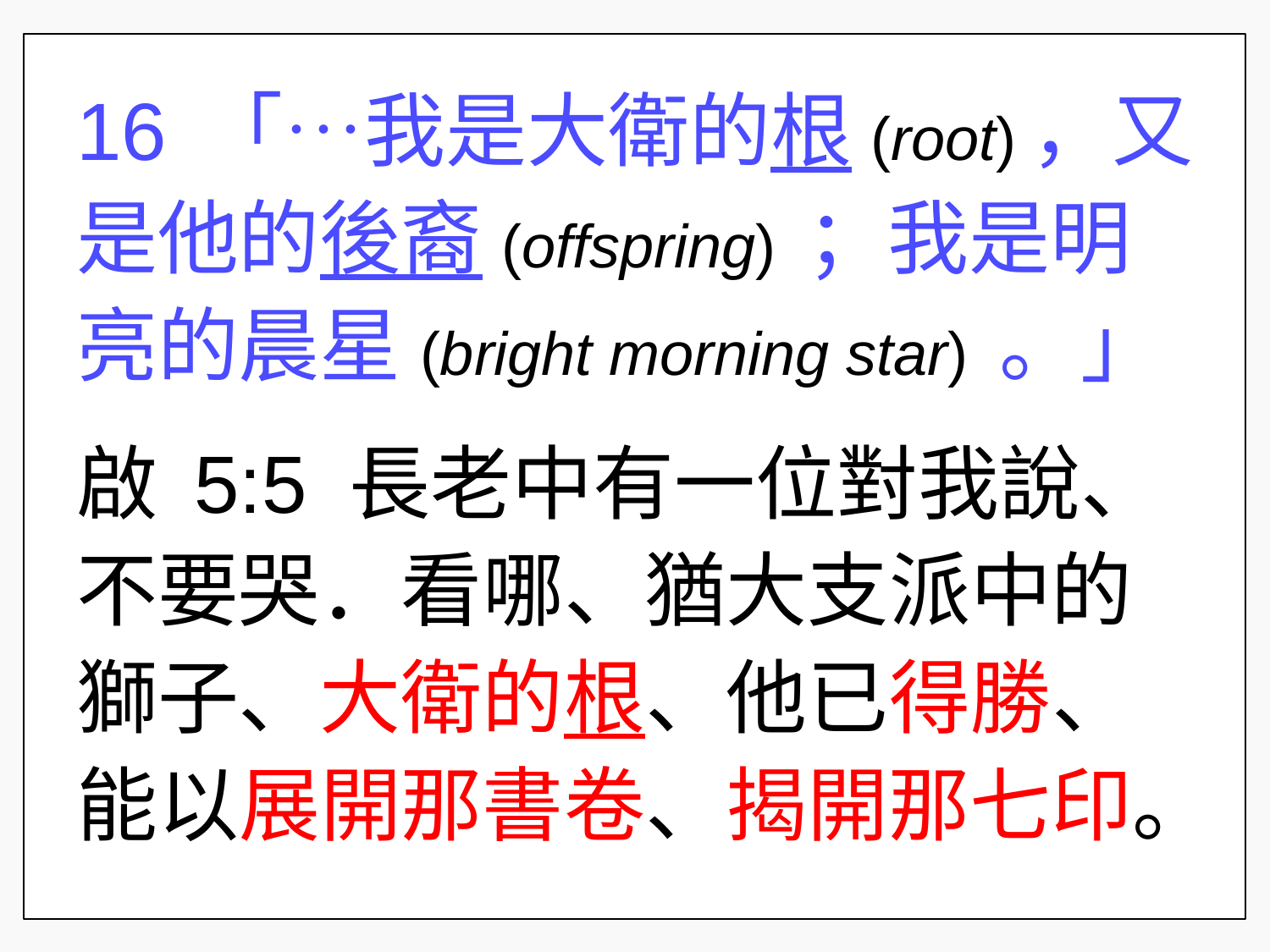

16 「…我是大衛的根(root)，又是他的後裔(offspring) ；我是明亮的晨星(bright morning star) 。」
啟 5:5 長老中有一位對我說、不要哭．看哪、猶大支派中的獅子、大衛的根、他已得勝、能以展開那書卷、揭開那七印。